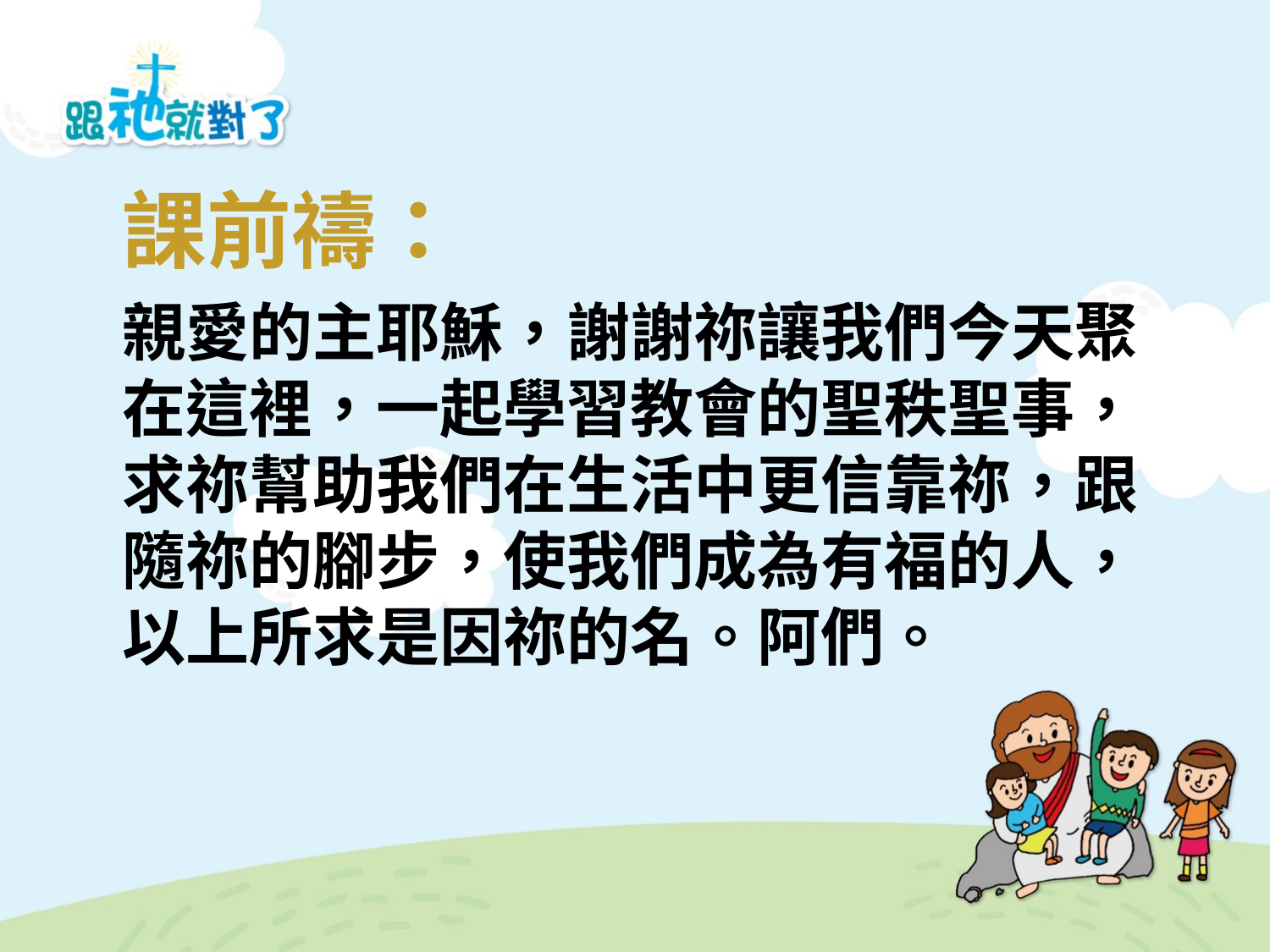

課前禱：
親愛的主耶穌，謝謝祢讓我們今天聚在這裡，一起學習教會的聖秩聖事，求祢幫助我們在生活中更信靠祢，跟隨祢的腳步，使我們成為有福的人，以上所求是因祢的名。阿們。